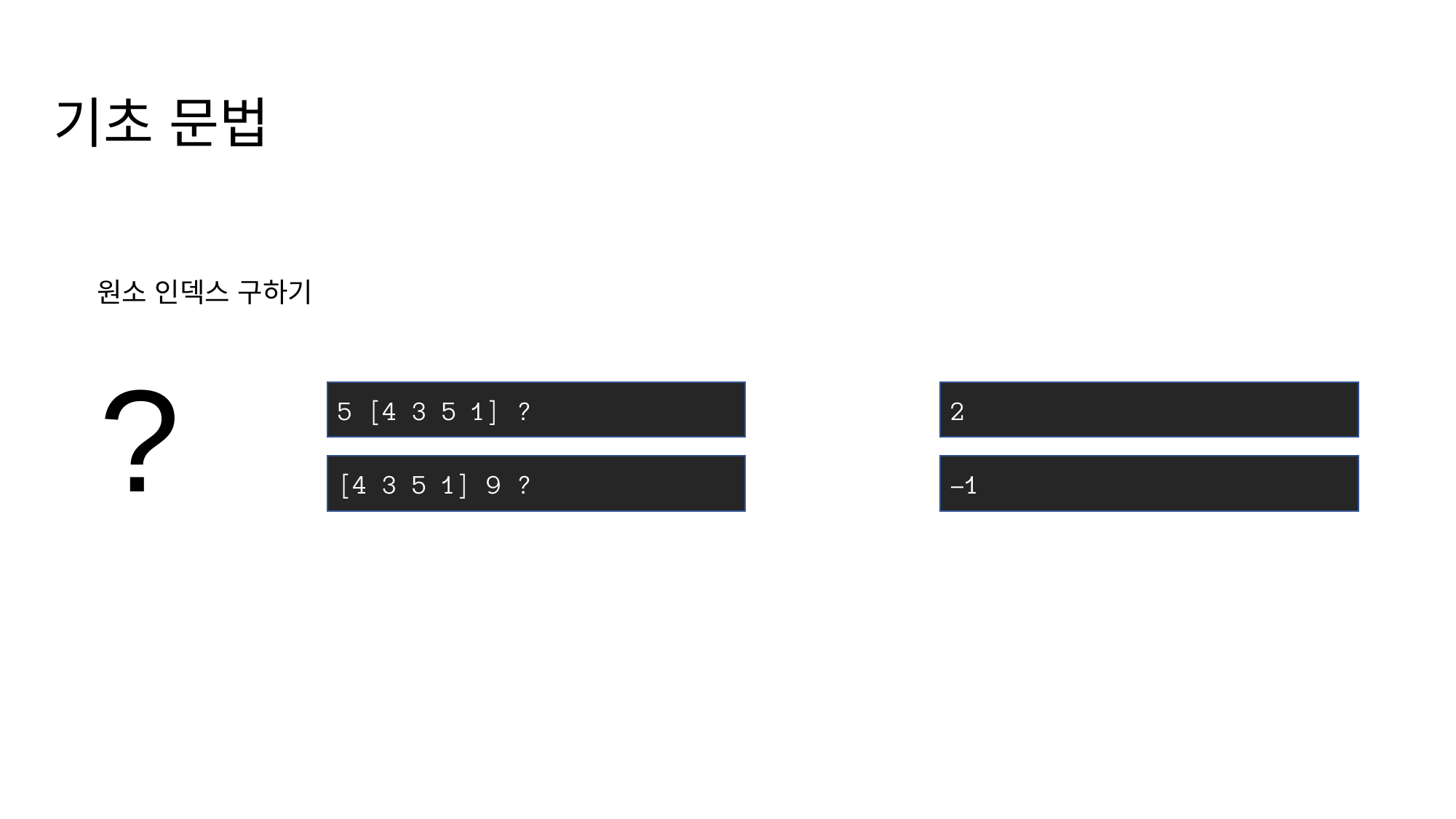

기초 문법
?
원소 인덱스 구하기
5 [4 3 5 1] ?
2
[4 3 5 1] 9 ?
-1